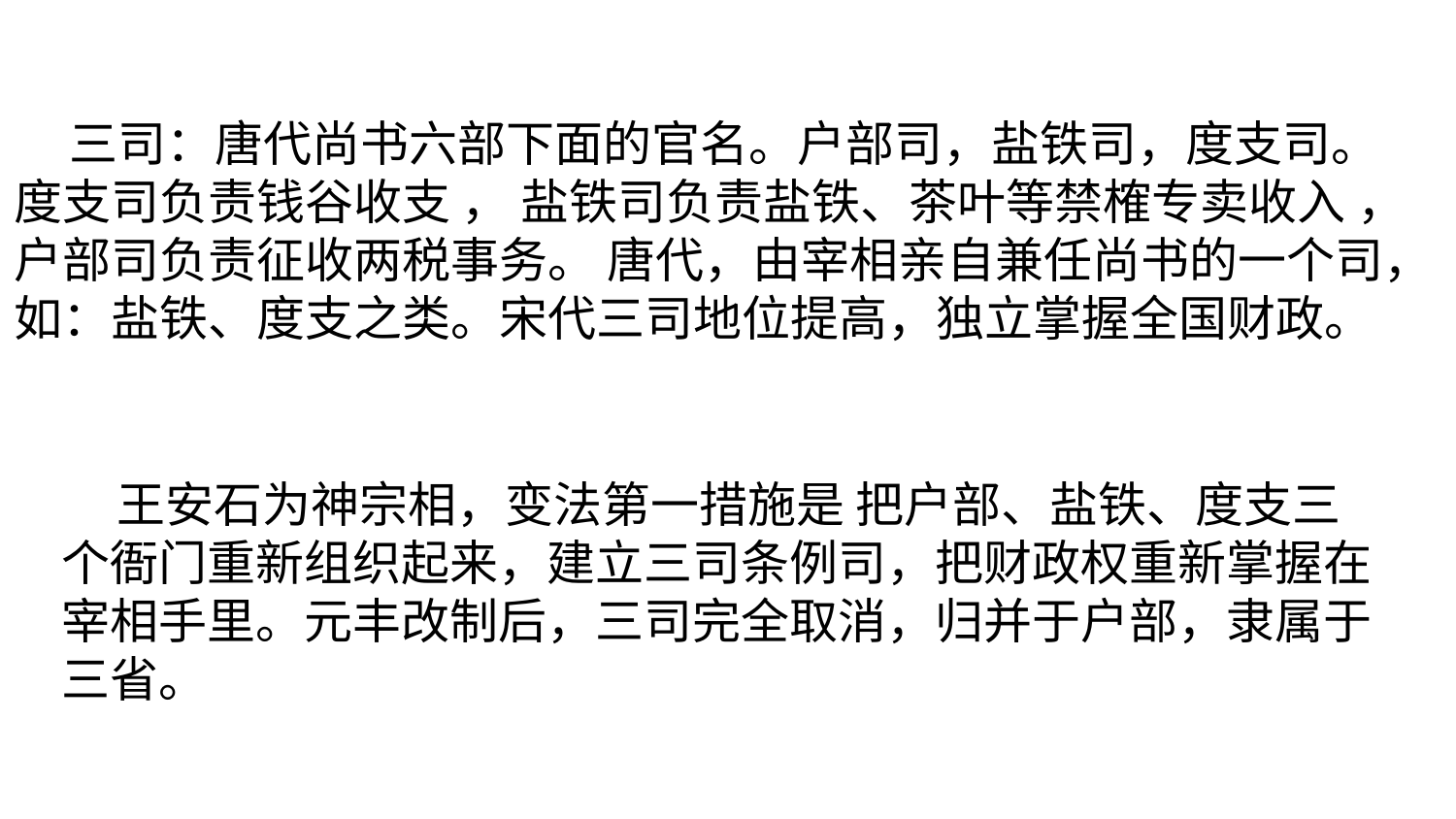

三司：唐代尚书六部下面的官名。户部司，盐铁司，度支司。度支司负责钱谷收支 ， 盐铁司负责盐铁、茶叶等禁榷专卖收入 ，户部司负责征收两税事务。 唐代，由宰相亲自兼任尚书的一个司，如：盐铁、度支之类。宋代三司地位提高，独立掌握全国财政。
    王安石为神宗相，变法第一措施是 把户部、盐铁、度支三个衙门重新组织起来，建立三司条例司，把财政权重新掌握在宰相手里。元丰改制后，三司完全取消，归并于户部，隶属于三省。